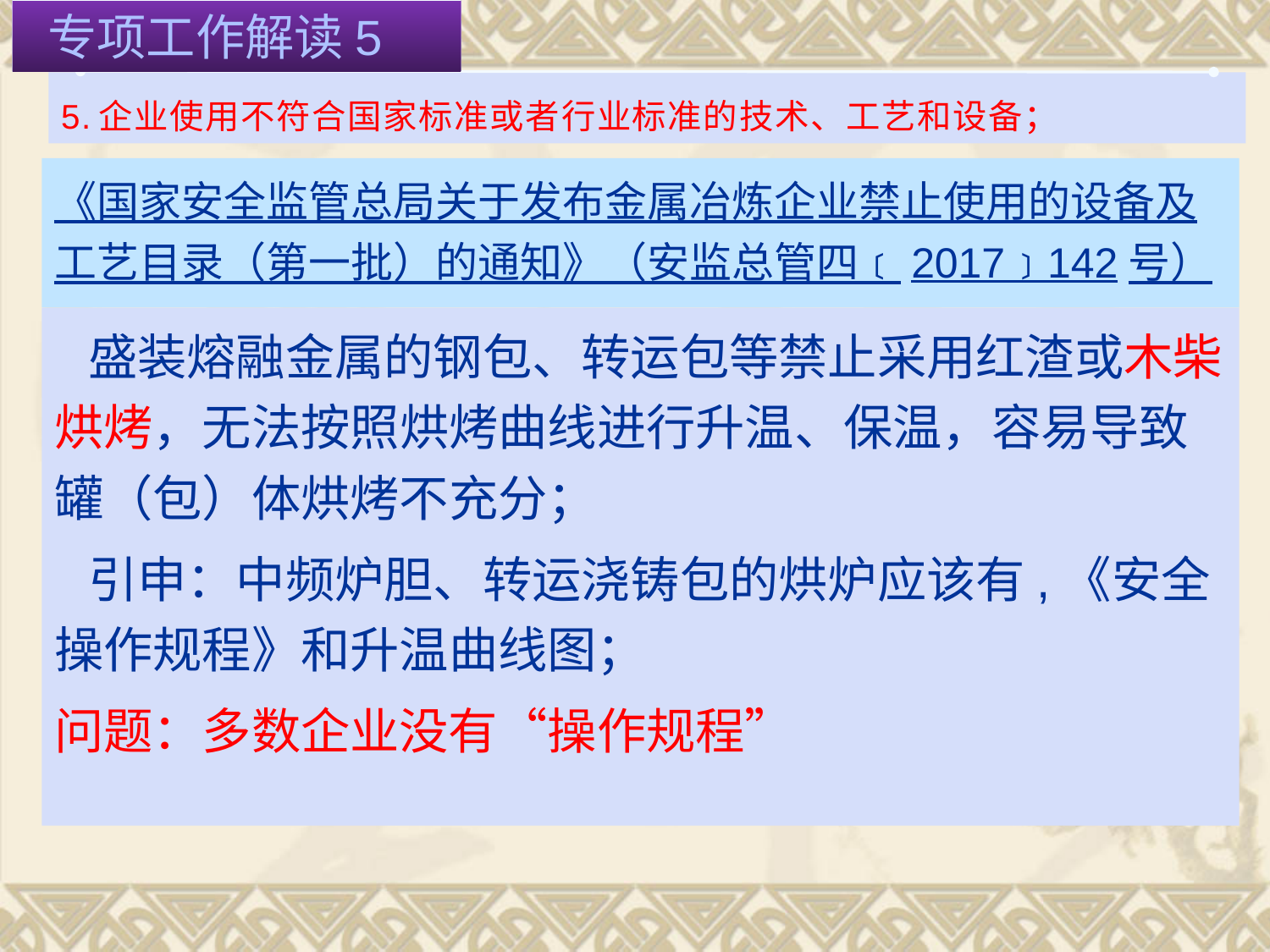

专项工作解读5
5.企业使用不符合国家标准或者行业标准的技术、工艺和设备；

《国家安全监管总局关于发布金属冶炼企业禁止使用的设备及工艺目录（第一批）的通知》（安监总管四﹝2017﹞142号）

  盛装熔融金属的钢包、转运包等禁止采用红渣或木柴烘烤，无法按照烘烤曲线进行升温、保温，容易导致罐（包）体烘烤不充分；
  引申：中频炉胆、转运浇铸包的烘炉应该有,《安全操作规程》和升温曲线图；
问题：多数企业没有“操作规程”